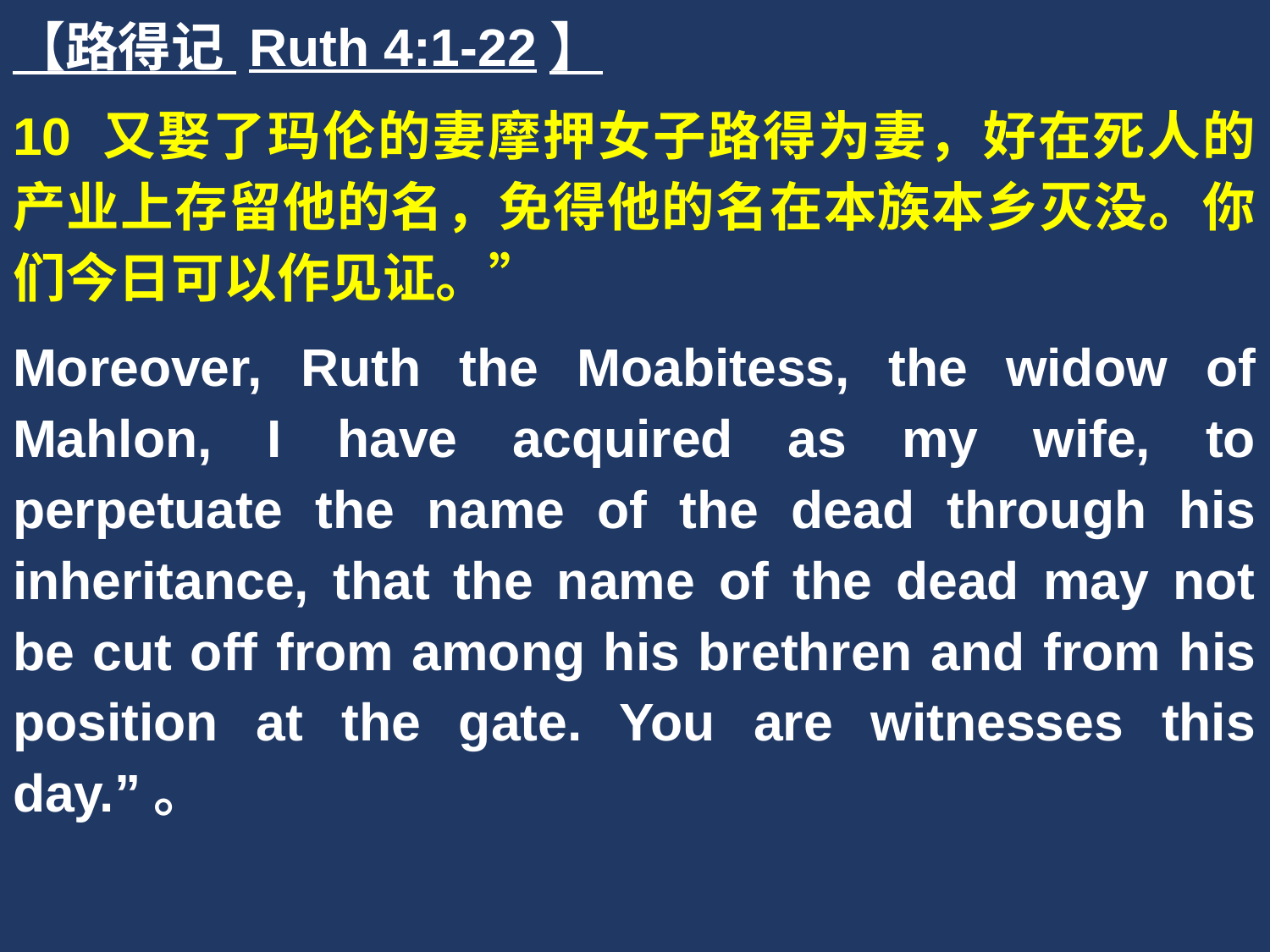

【路得记 Ruth 4:1-22】
10 又娶了玛伦的妻摩押女子路得为妻，好在死人的产业上存留他的名，免得他的名在本族本乡灭没。你们今日可以作见证。”
Moreover, Ruth the Moabitess, the widow of Mahlon, I have acquired as my wife, to perpetuate the name of the dead through his inheritance, that the name of the dead may not be cut off from among his brethren and from his position at the gate. You are witnesses this day.”。